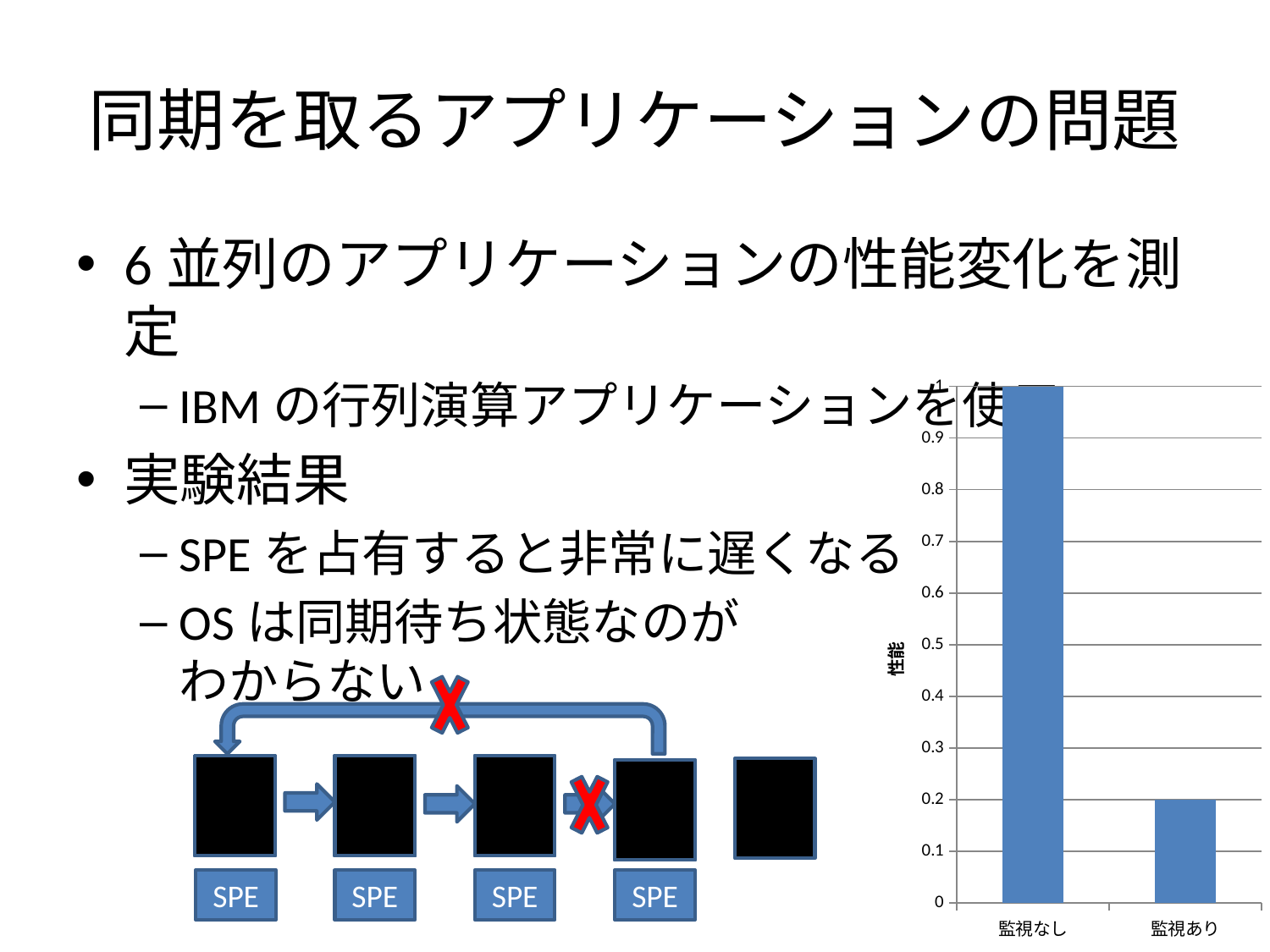

# 同期を取るアプリケーションの問題
6並列のアプリケーションの性能変化を測定
IBMの行列演算アプリケーションを使用
実験結果
SPEを占有すると非常に遅くなる
OSは同期待ち状態なのが
わからない

### Chart

| Category |  |
|---|---|
| 監視なし | 1.0 |
| 監視あり | 0.2 |

待機

待機

待機

待機

監視

SPE
SPE
SPE
SPE